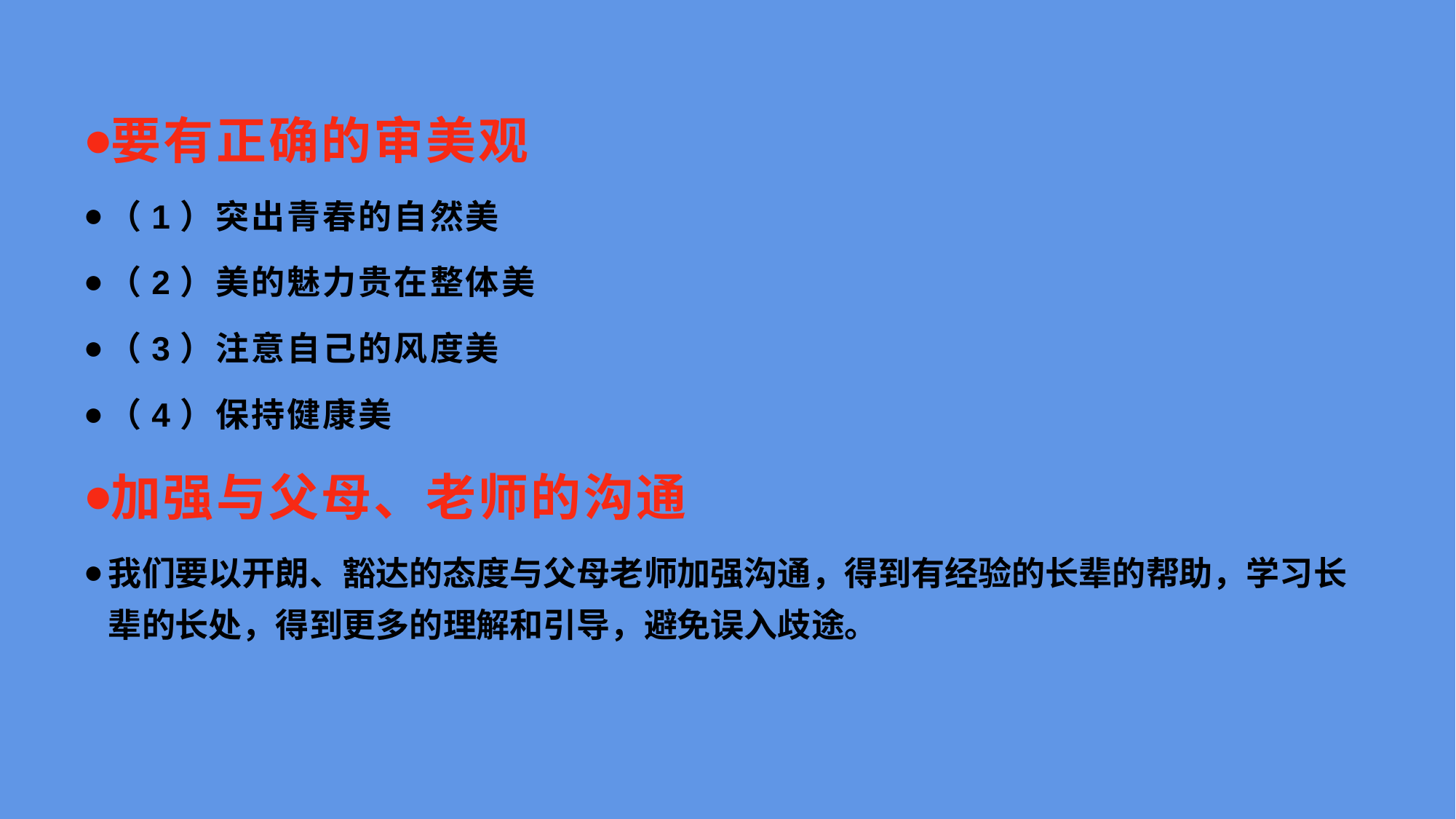

#
要有正确的审美观
（1）突出青春的自然美
（2）美的魅力贵在整体美
（3）注意自己的风度美
（4）保持健康美
加强与父母、老师的沟通
我们要以开朗、豁达的态度与父母老师加强沟通，得到有经验的长辈的帮助，学习长辈的长处，得到更多的理解和引导，避免误入歧途。